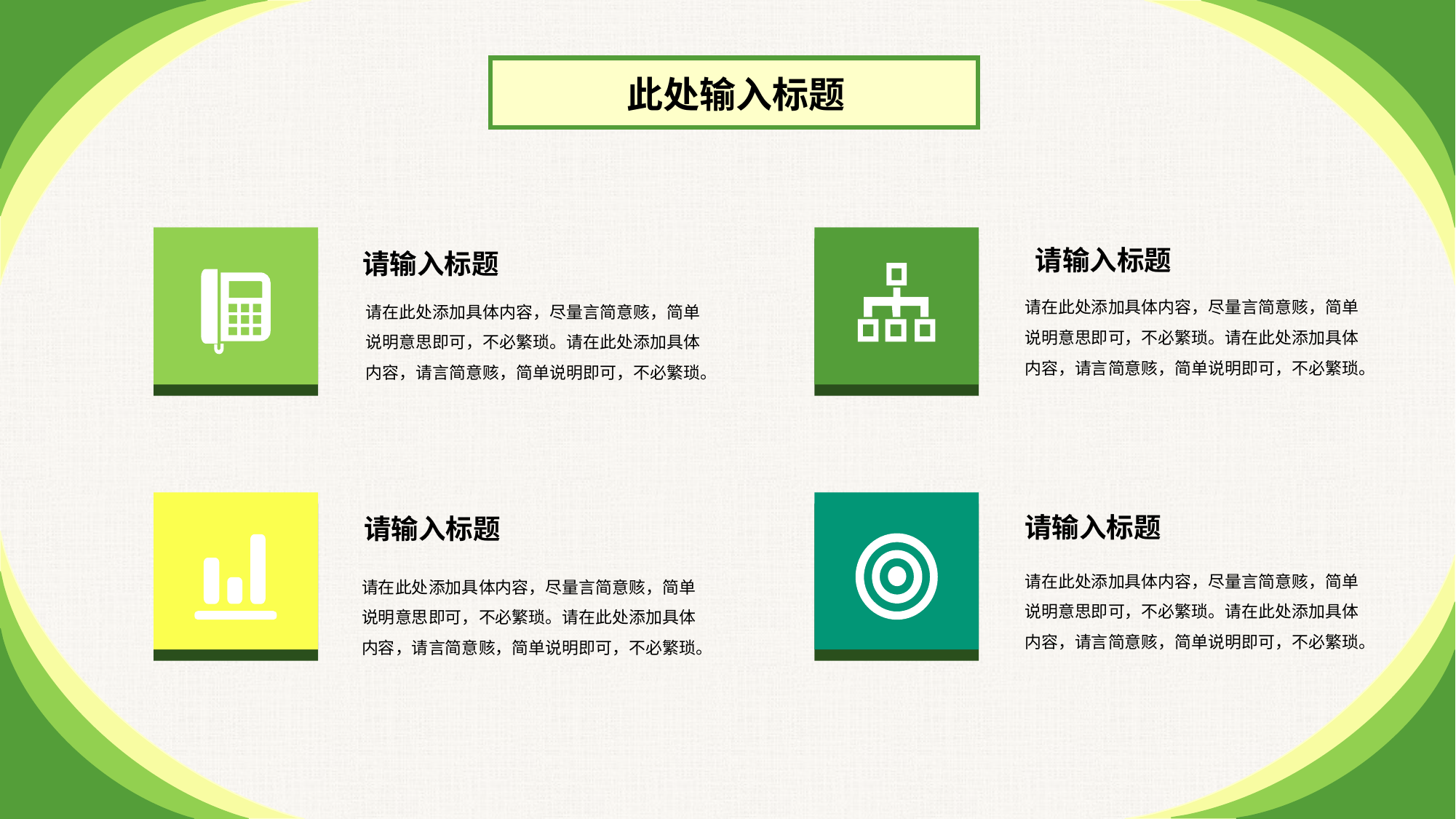

此处输入标题

请输入标题
请在此处添加具体内容，尽量言简意赅，简单说明意思即可，不必繁琐。请在此处添加具体内容，请言简意赅，简单说明即可，不必繁琐。

请输入标题
请在此处添加具体内容，尽量言简意赅，简单说明意思即可，不必繁琐。请在此处添加具体内容，请言简意赅，简单说明即可，不必繁琐。

请输入标题
请在此处添加具体内容，尽量言简意赅，简单说明意思即可，不必繁琐。请在此处添加具体内容，请言简意赅，简单说明即可，不必繁琐。

请输入标题
请在此处添加具体内容，尽量言简意赅，简单说明意思即可，不必繁琐。请在此处添加具体内容，请言简意赅，简单说明即可，不必繁琐。